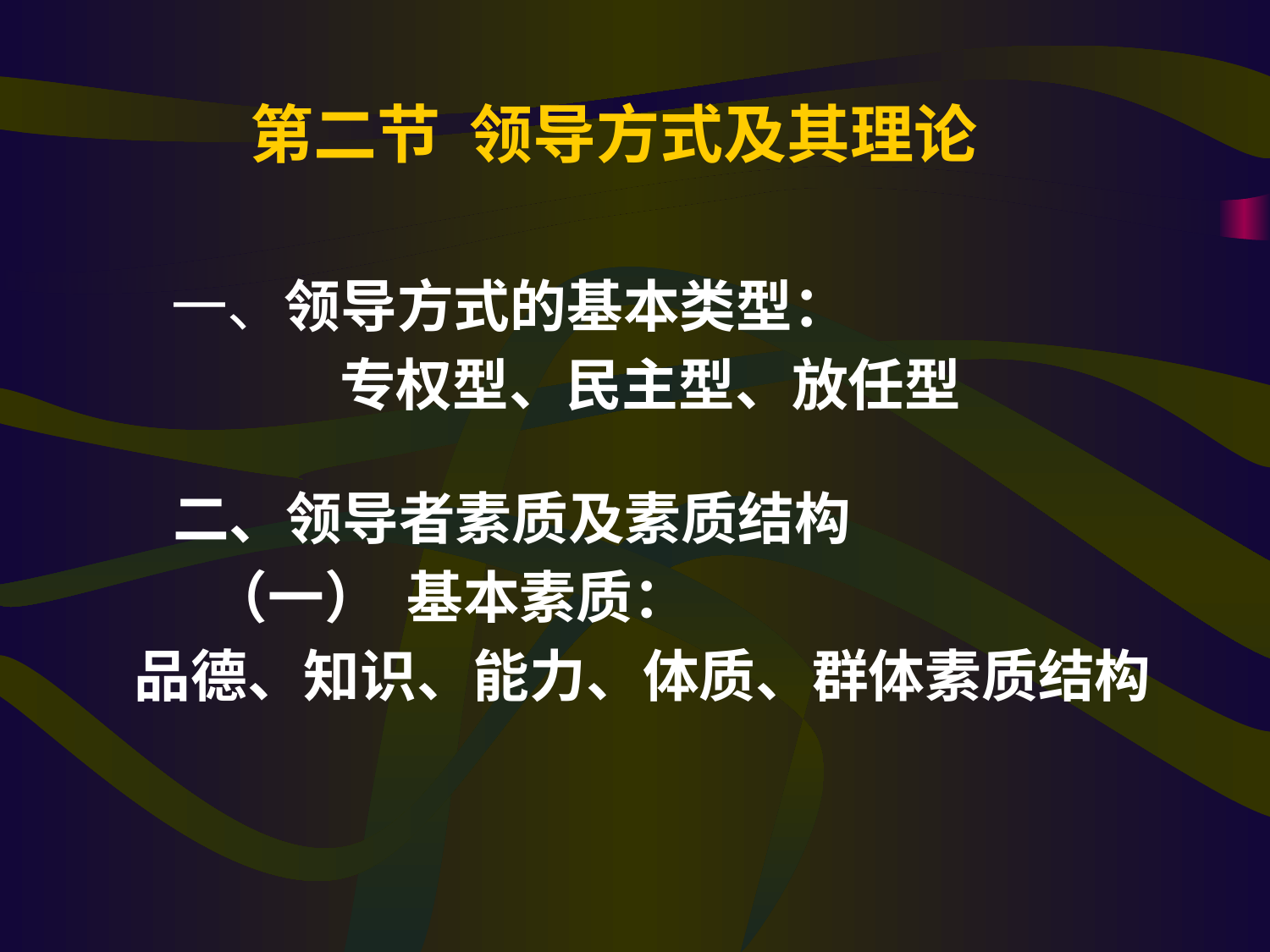

第二节  领导方式及其理论
一、领导方式的基本类型：
            专权型、民主型、放任型
    二、领导者素质及素质结构
       （一）  基本素质：
 品德、知识、能力、体质、群体素质结构
#